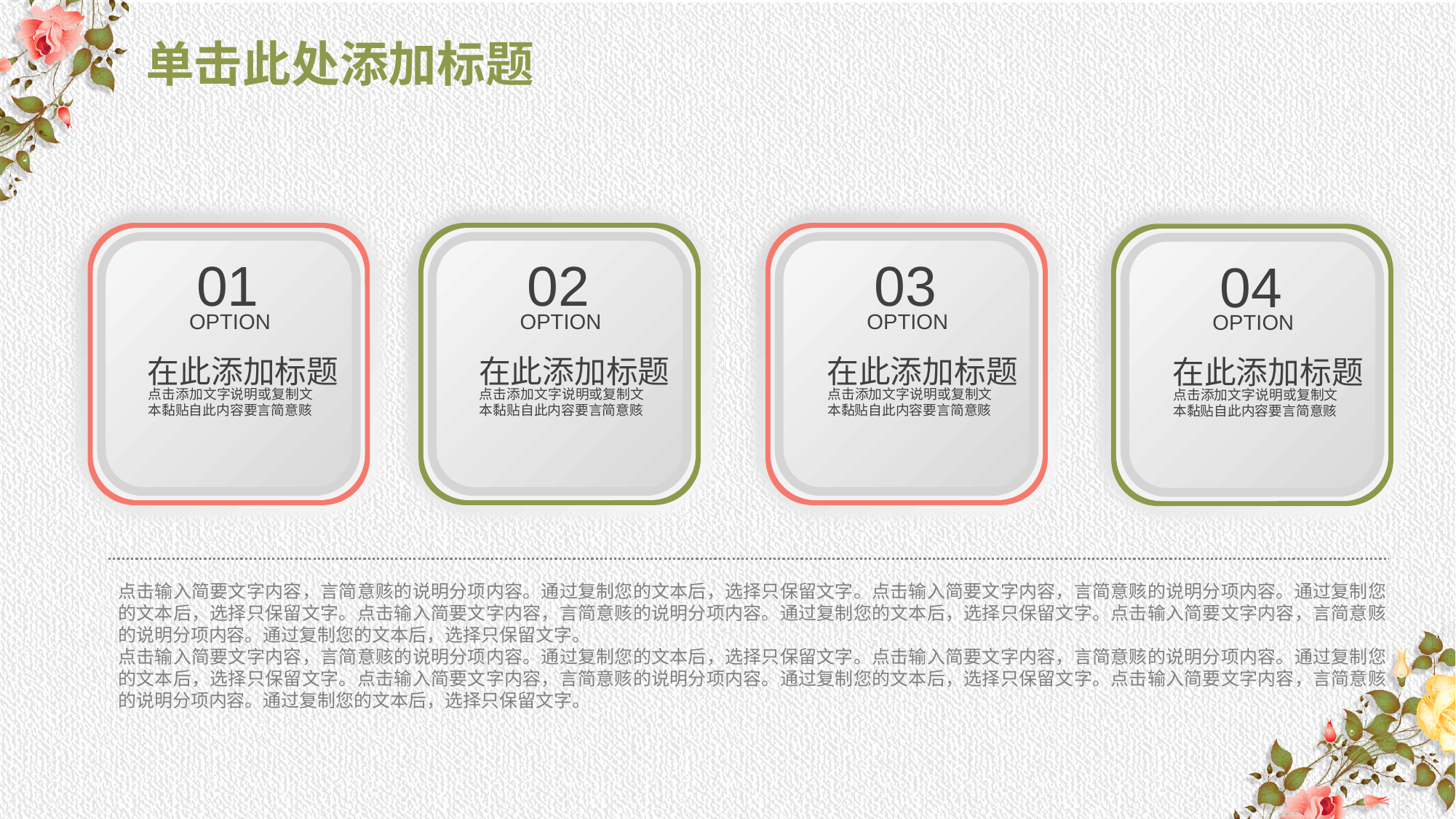

# 单击此处添加标题

01
OPTION
02
OPTION
03
OPTION
04
OPTION
在此添加标题
点击添加文字说明或复制文本黏贴自此内容要言简意赅
在此添加标题
点击添加文字说明或复制文本黏贴自此内容要言简意赅
在此添加标题
点击添加文字说明或复制文本黏贴自此内容要言简意赅
在此添加标题
点击添加文字说明或复制文本黏贴自此内容要言简意赅
点击输入简要文字内容，言简意赅的说明分项内容。通过复制您的文本后，选择只保留文字。点击输入简要文字内容，言简意赅的说明分项内容。通过复制您的文本后，选择只保留文字。点击输入简要文字内容，言简意赅的说明分项内容。通过复制您的文本后，选择只保留文字。点击输入简要文字内容，言简意赅的说明分项内容。通过复制您的文本后，选择只保留文字。
点击输入简要文字内容，言简意赅的说明分项内容。通过复制您的文本后，选择只保留文字。点击输入简要文字内容，言简意赅的说明分项内容。通过复制您的文本后，选择只保留文字。点击输入简要文字内容，言简意赅的说明分项内容。通过复制您的文本后，选择只保留文字。点击输入简要文字内容，言简意赅的说明分项内容。通过复制您的文本后，选择只保留文字。